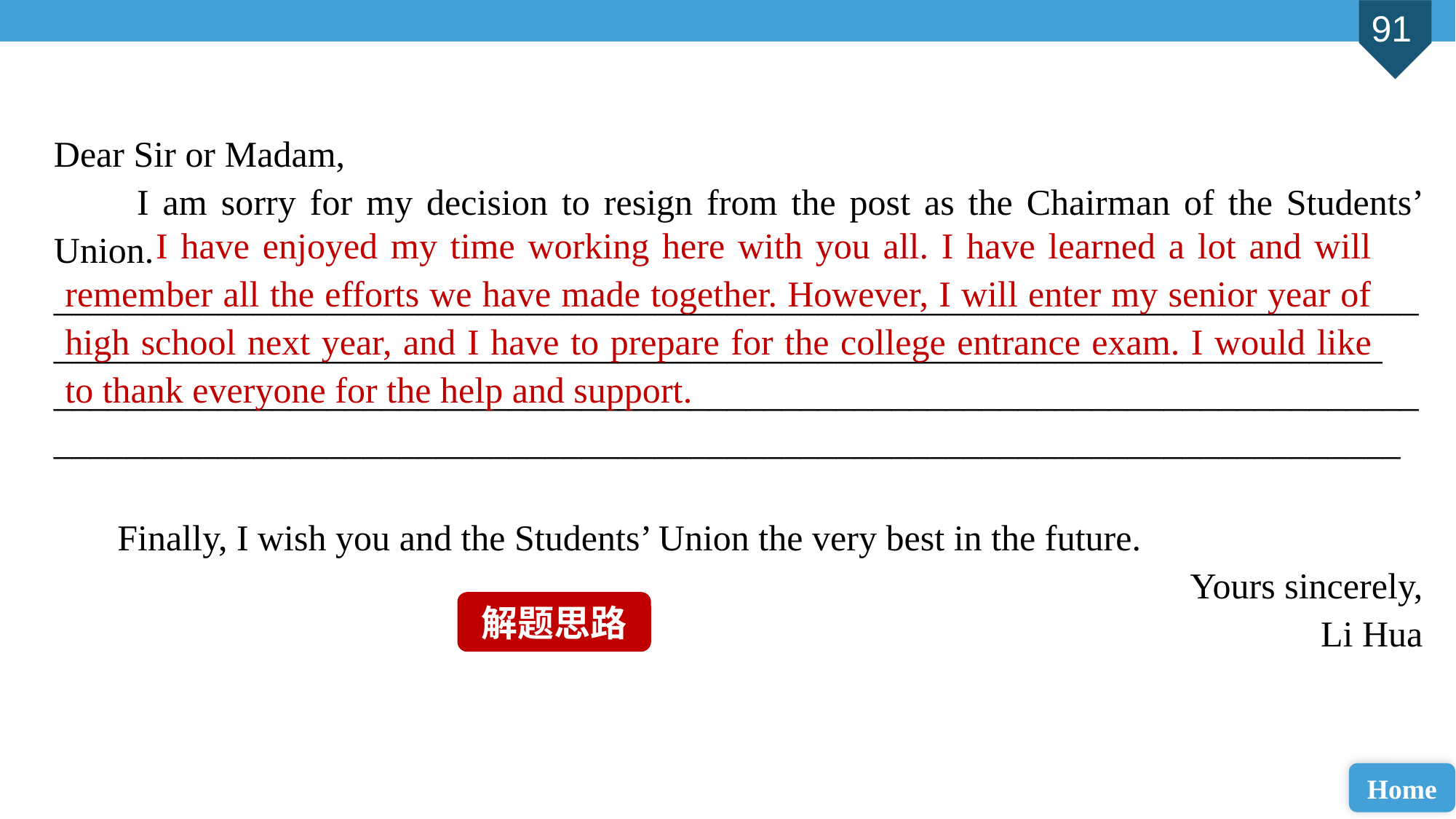

Dear Sir or Madam,
      I am sorry for my decision to resign from the post as the Chairman of the Students’ Union.
____________________________________________________________________________________________________________________________________________________
_____________________________________________________________________________________________________________________________________________________
       Finally, I wish you and the Students’ Union the very best in the future.
Yours sincerely,
Li Hua
       I have enjoyed my time working here with you all. I have learned a lot and will remember all the efforts we have made together. However, I will enter my senior year of high school next year, and I have to prepare for the college entrance exam. I would like to thank everyone for the help and support.
解题思路